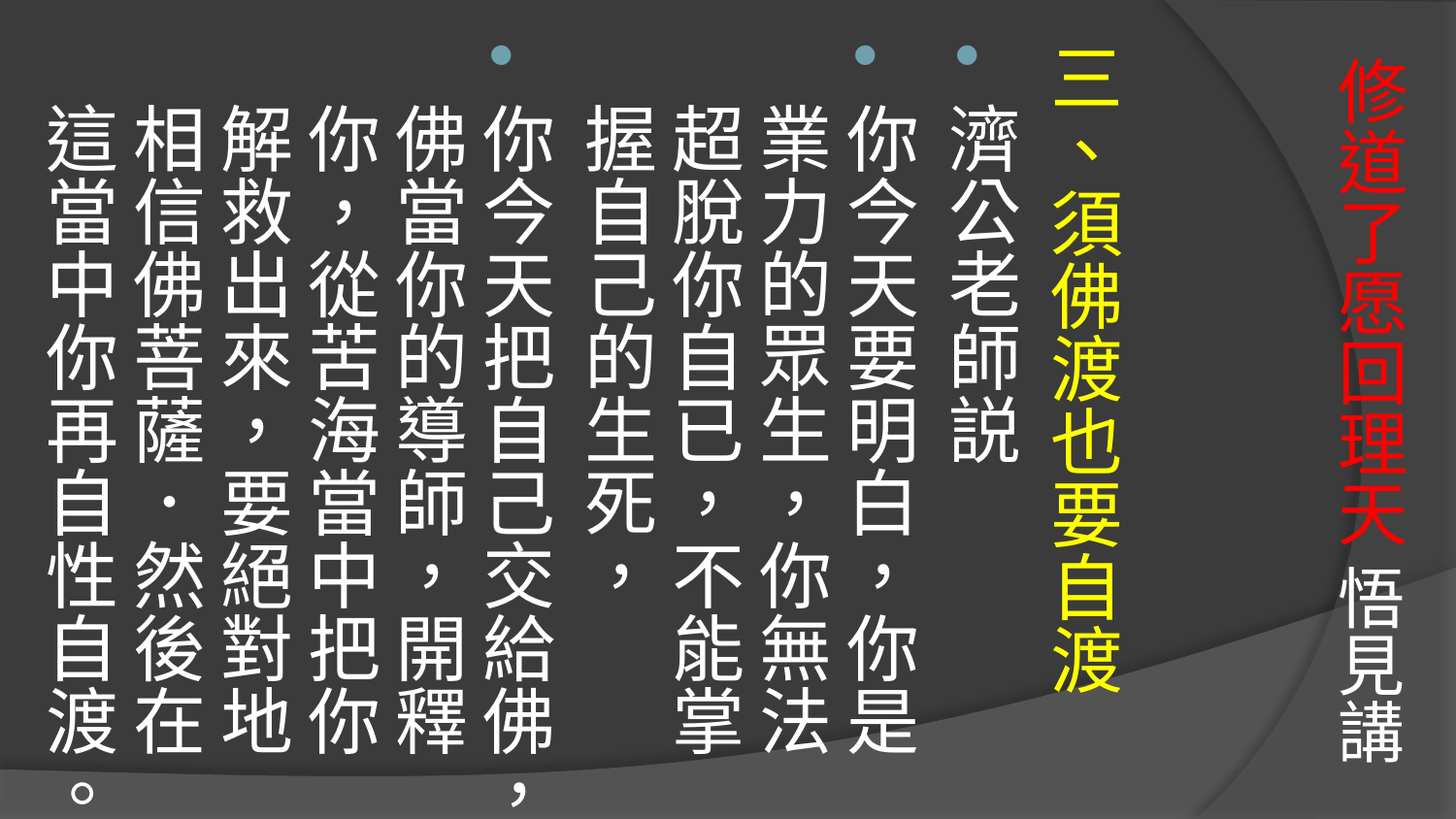

三、須佛渡也要自渡
濟公老師説
你今天要明白，你是業力的眾生，你無法超脫你自已，不能掌握自己的生死，
你今天把自己交給佛，佛當你的導師，開釋你，從苦海當中把你解救出來，要絕對地相信佛菩薩．然後在這當中你再自性自渡。
# 修道了愿回理天 悟見講